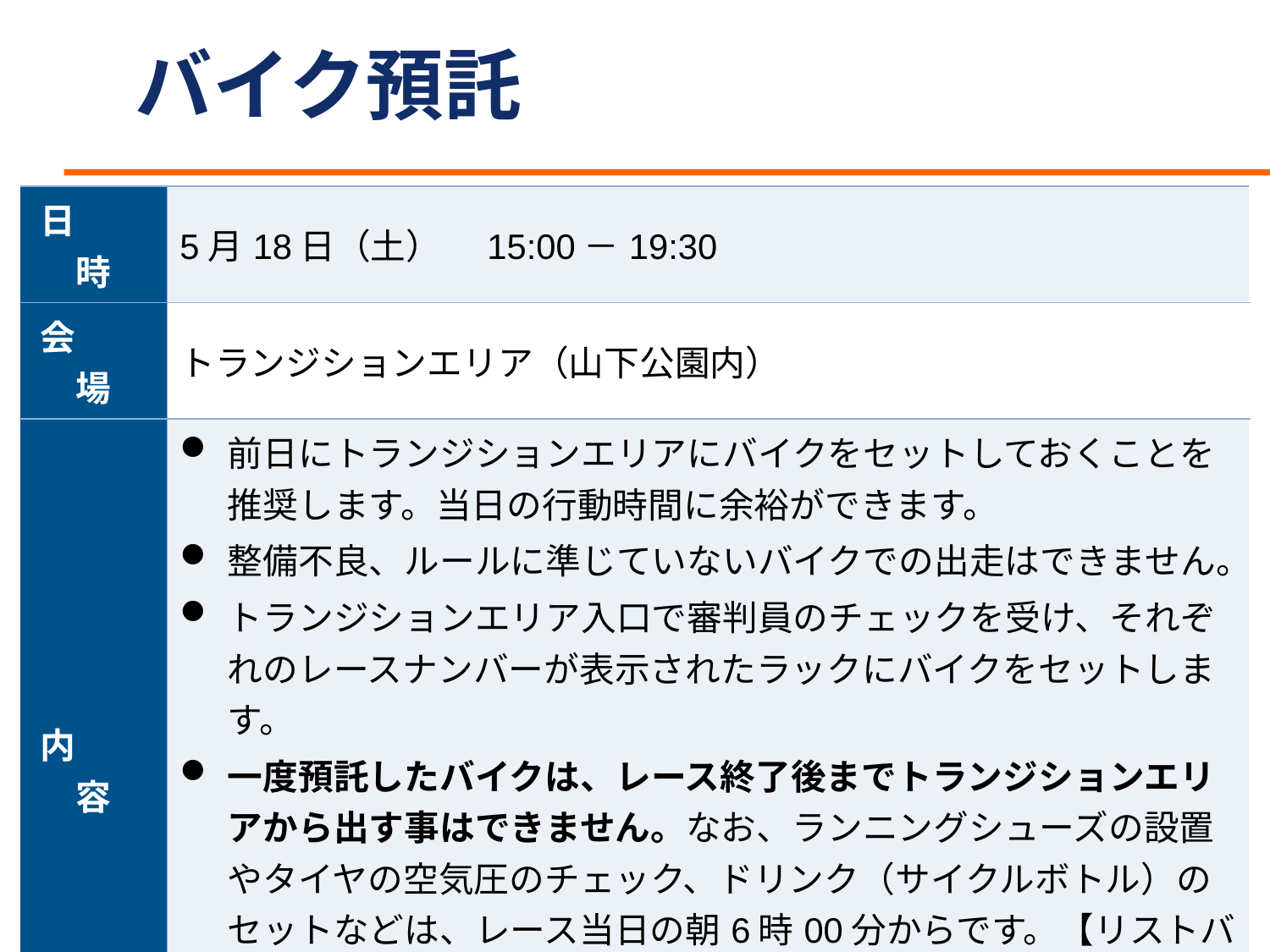

# バイク預託
| 日　　時 | 5月18日（土）　15:00－19:30 |
| --- | --- |
| 会　　場 | トランジションエリア（山下公園内） |
| 内　　容 | 前日にトランジションエリアにバイクをセットしておくことを推奨します。当日の行動時間に余裕ができます。 整備不良、ルールに準じていないバイクでの出走はできません。 トランジションエリア入口で審判員のチェックを受け、それぞれのレースナンバーが表示されたラックにバイクをセットします。 一度預託したバイクは、レース終了後までトランジションエリアから出す事はできません。なお、ランニングシューズの設置やタイヤの空気圧のチェック、ドリンク（サイクルボトル）のセットなどは、レース当日の朝6時00分からです。【リストバンド提示必須】 トランジションエリアは夜間も含め警備員による警備を行っていますが、必ずカギ等ご用意ください。 |